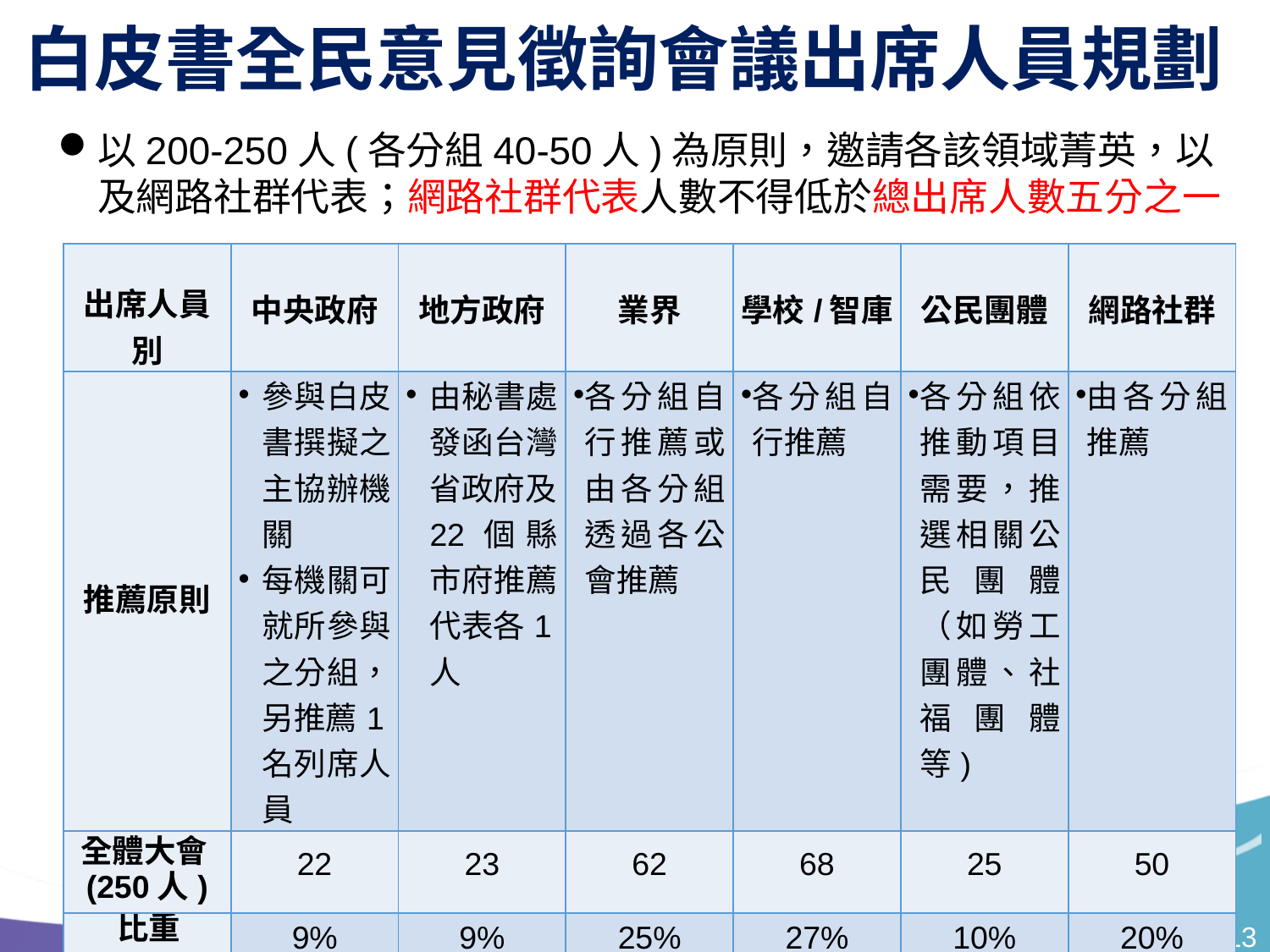

白皮書全民意見徵詢會議出席人員規劃
以200-250人(各分組40-50人)為原則，邀請各該領域菁英，以及網路社群代表；網路社群代表人數不得低於總出席人數五分之一
| 出席人員別 | 中央政府 | 地方政府 | 業界 | 學校/智庫 | 公民團體 | 網路社群 |
| --- | --- | --- | --- | --- | --- | --- |
| 推薦原則 | 參與白皮書撰擬之主協辦機關 每機關可就所參與之分組，另推薦1名列席人員 | 由秘書處發函台灣省政府及22個縣市府推薦代表各1人 | 各分組自行推薦或由各分組透過各公會推薦 | 各分組自行推薦 | 各分組依推動項目需要，推選相關公民團體（如勞工團體、社福團體等) | 由各分組推薦 |
| 全體大會(250人) | 22 | 23 | 62 | 68 | 25 | 50 |
| 比重 | 9% | 9% | 25% | 27% | 10% | 20% |